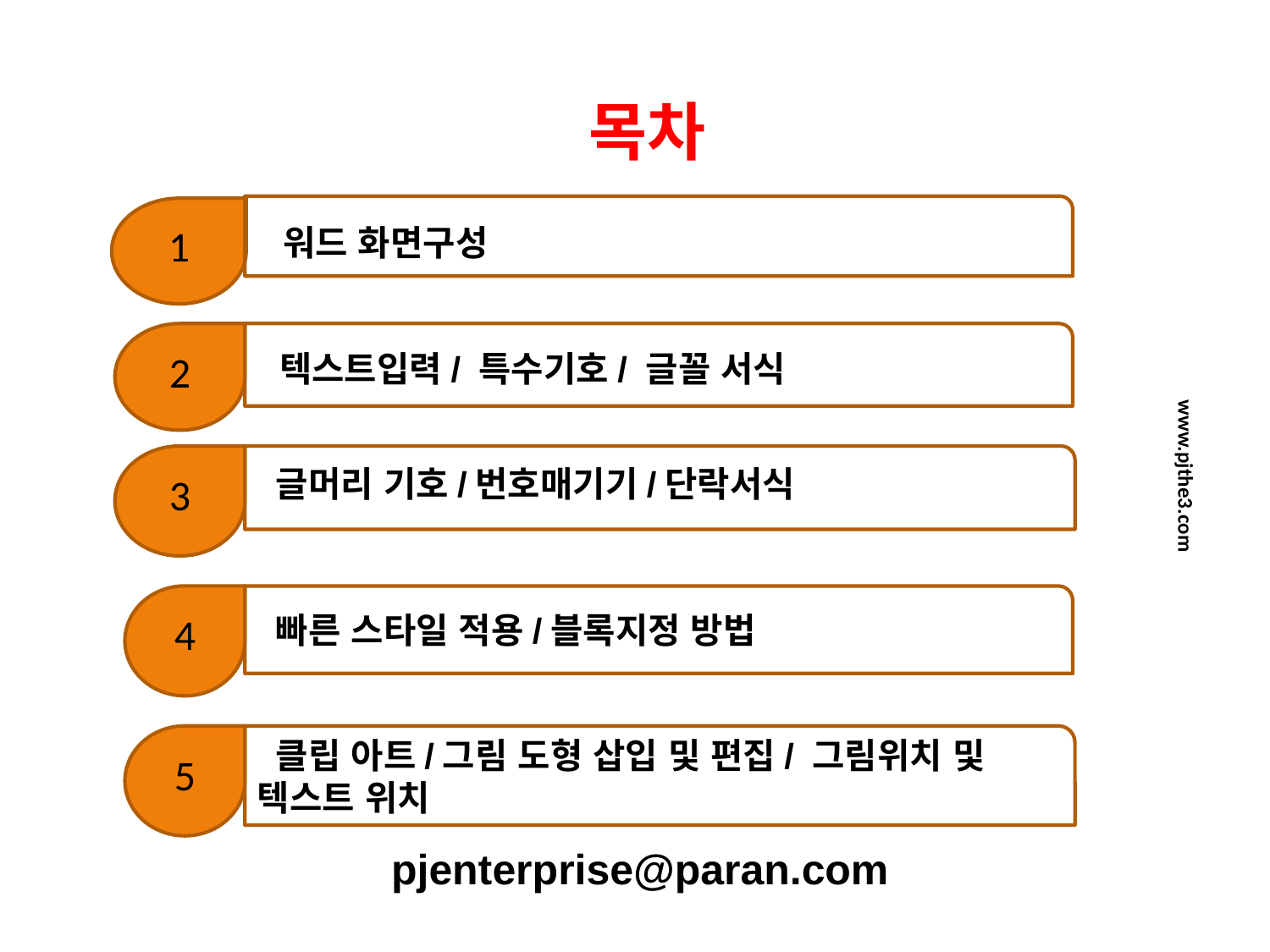

목차

 워드 화면구성
1
2
 텍스트입력/ 특수기호/ 글꼴 서식

 글머리 기호/번호매기기/단락서식

3
 빠른 스타일 적용/블록지정 방법
4
www.pjthe3.com
5
 클립 아트/그림 도형 삽입 및 편집/ 그림위치 및 텍스트 위치
pjenterprise@paran.com